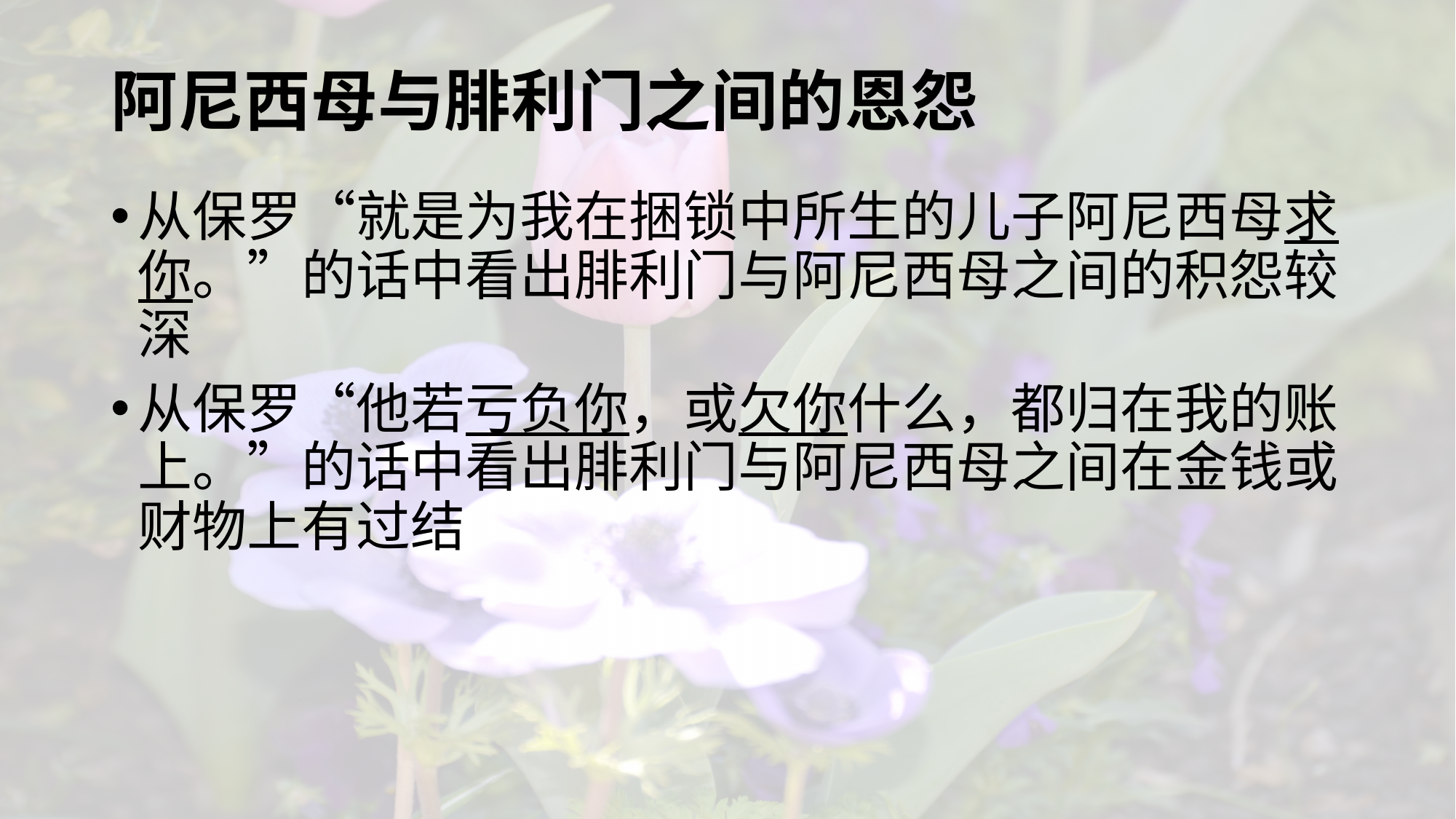

# 阿尼西母与腓利门之间的恩怨
从保罗“就是为我在捆锁中所生的儿子阿尼西母求你。”的话中看出腓利门与阿尼西母之间的积怨较深
从保罗“他若亏负你，或欠你什么，都归在我的账上。”的话中看出腓利门与阿尼西母之间在金钱或财物上有过结